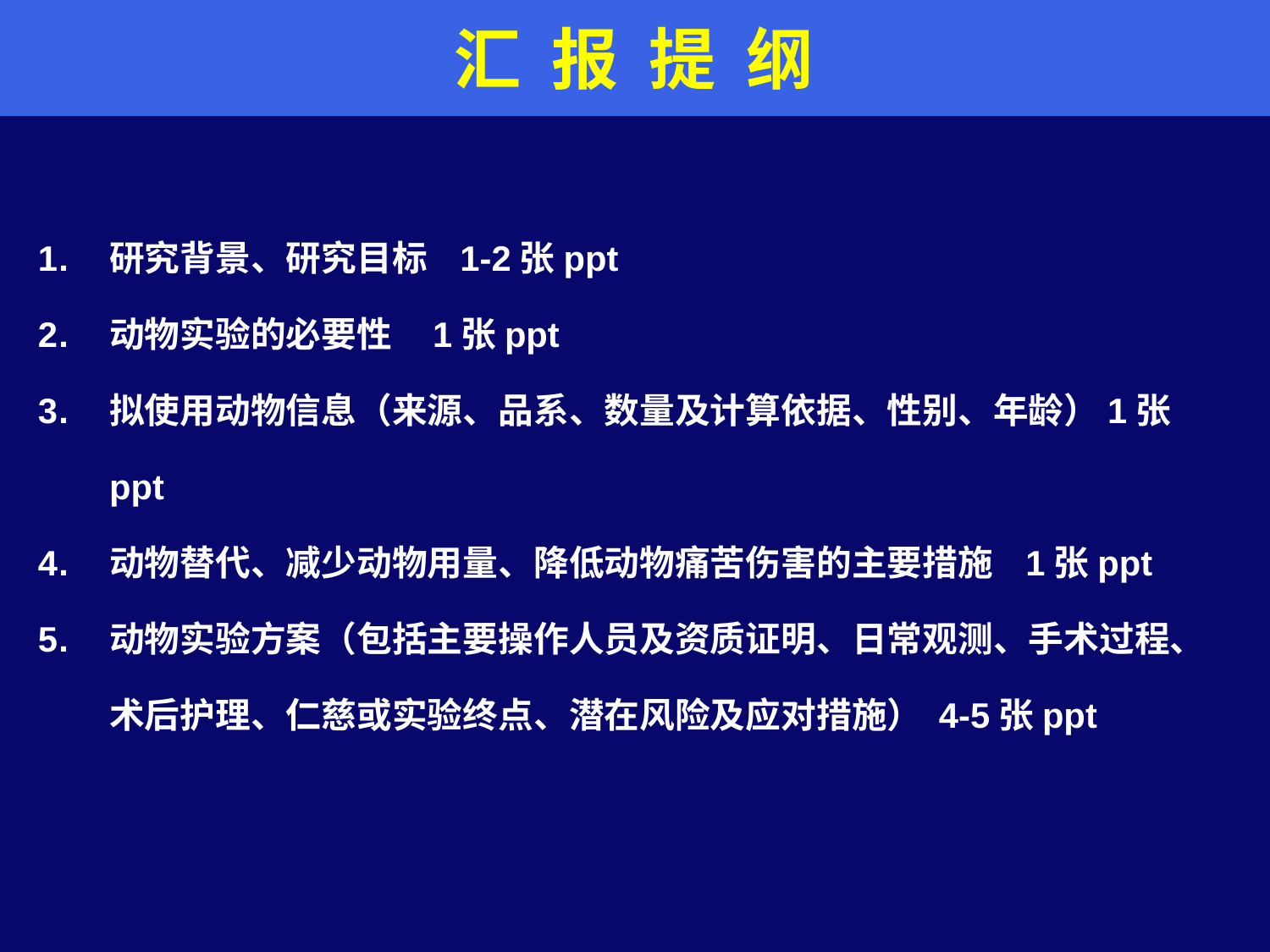

汇  报  提  纲
研究背景、研究目标   1-2张ppt
动物实验的必要性    1张ppt
拟使用动物信息（来源、品系、数量及计算依据、性别、年龄）1张ppt
动物替代、减少动物用量、降低动物痛苦伤害的主要措施   1张ppt
动物实验方案（包括主要操作人员及资质证明、日常观测、手术过程、术后护理、仁慈或实验终点、潜在风险及应对措施） 4-5张ppt